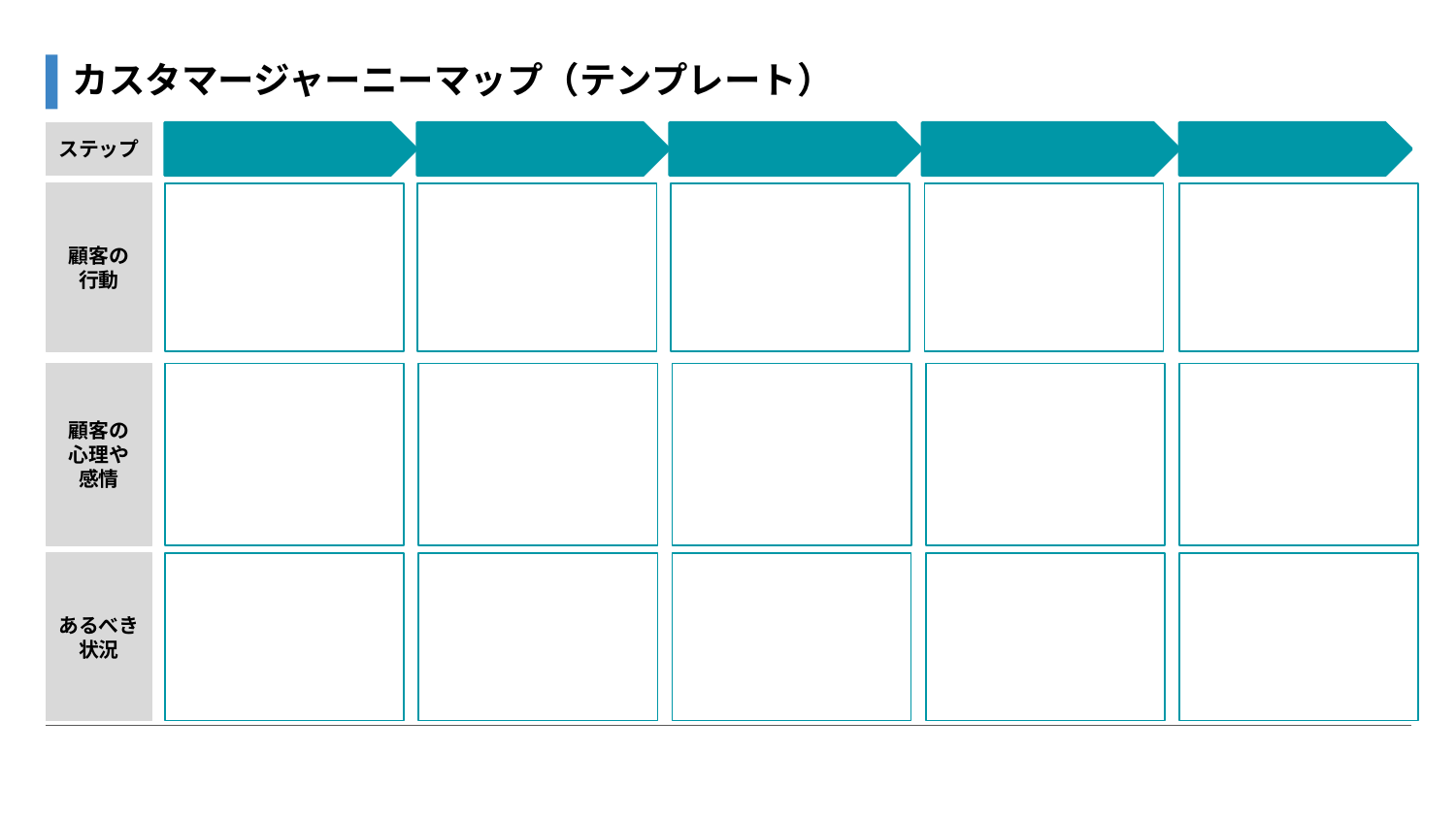

カスタマージャーニーマップ（テンプレート）
ステップ

顧客の
行動

顧客の
心理や
感情

あるべき状況